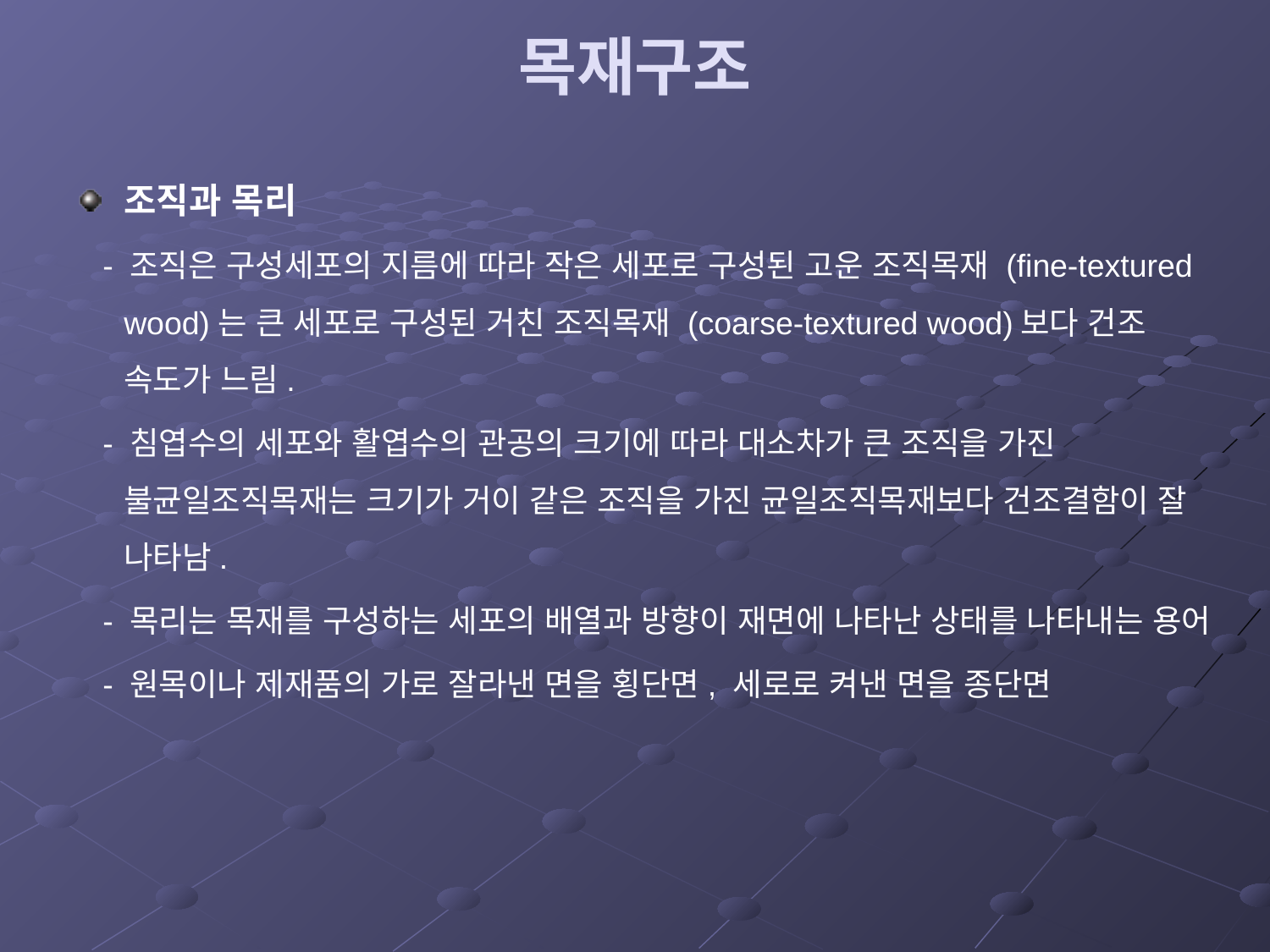

# 목재구조
조직과 목리
   - 조직은 구성세포의 지름에 따라 작은 세포로 구성된 고운 조직목재 (fine-textured wood)는 큰 세포로 구성된 거친 조직목재 (coarse-textured wood)보다 건조 속도가 느림.
   - 침엽수의 세포와 활엽수의 관공의 크기에 따라 대소차가 큰 조직을 가진 불균일조직목재는 크기가 거이 같은 조직을 가진 균일조직목재보다 건조결함이 잘 나타남.
   - 목리는 목재를 구성하는 세포의 배열과 방향이 재면에 나타난 상태를 나타내는 용어
   - 원목이나 제재품의 가로 잘라낸 면을 횡단면, 세로로 켜낸 면을 종단면